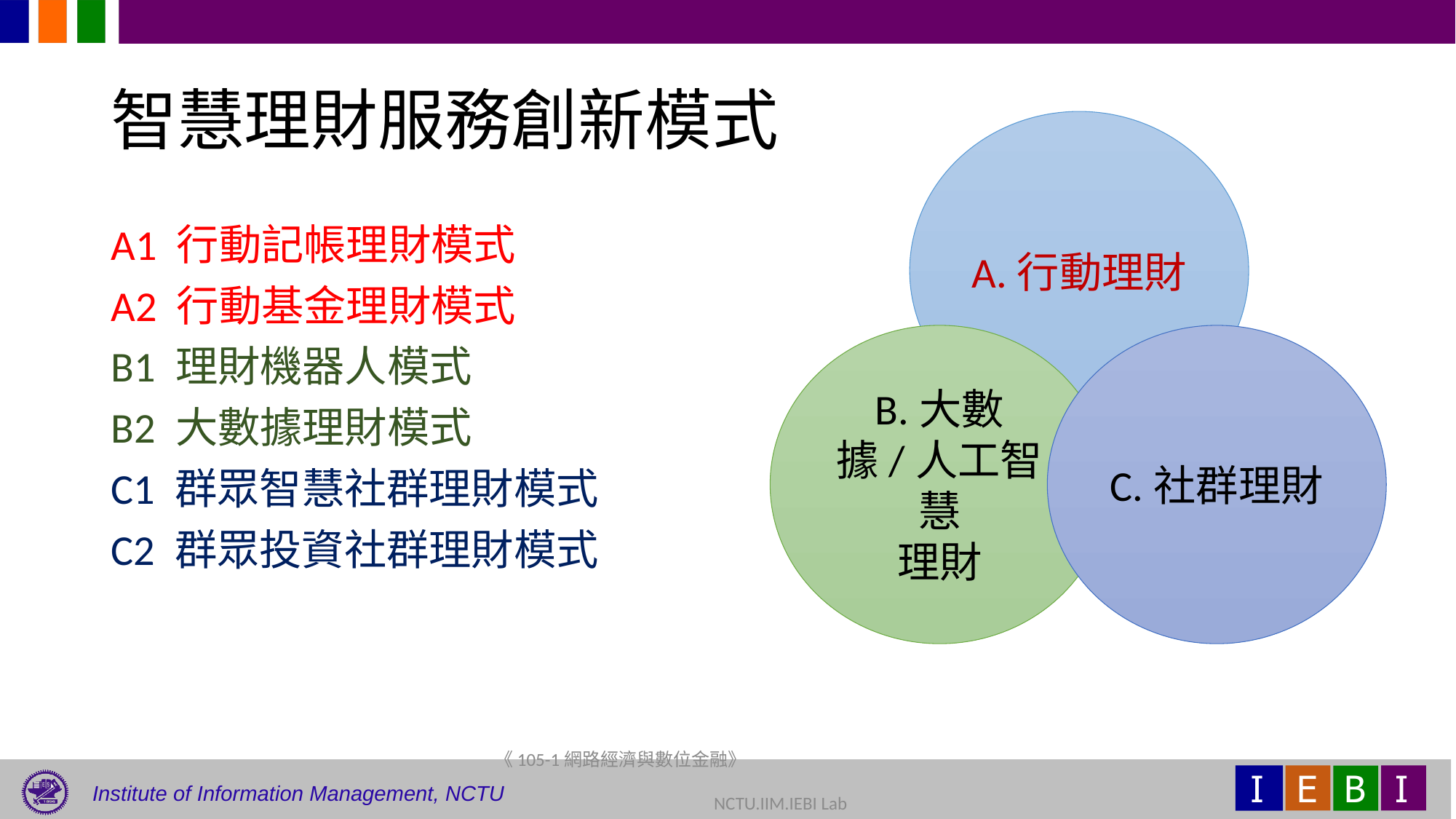

# 智慧理財服務創新模式
A.行動理財
A1 行動記帳理財模式
A2 行動基金理財模式
B1 理財機器人模式
B2 大數據理財模式
C1 群眾智慧社群理財模式
C2 群眾投資社群理財模式

B.大數據/人工智慧
理財
C.社群理財
《105-1網路經濟與數位金融》                                                                                                                                             NCTU.IIM.IEBI Lab
39